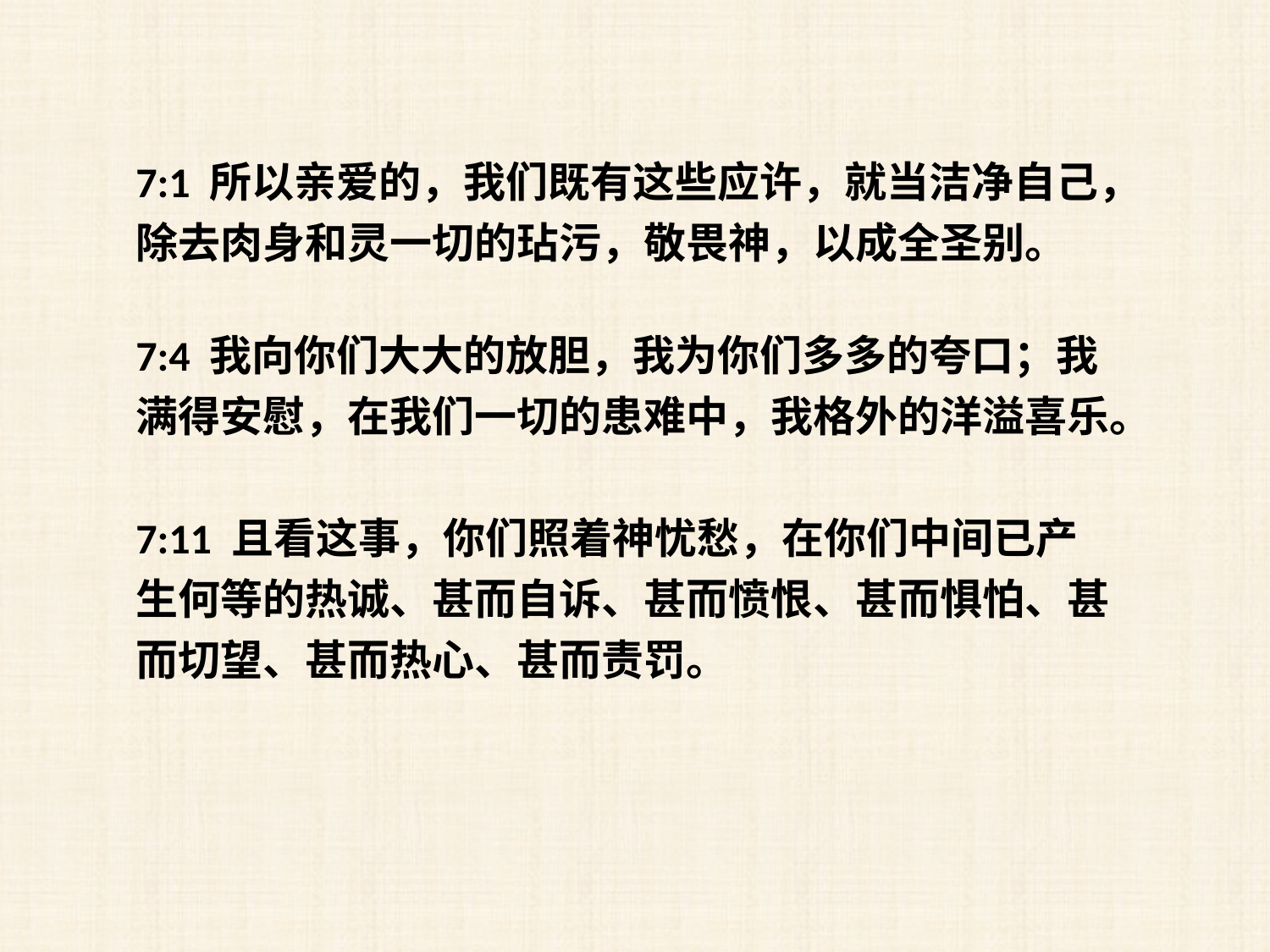

7:1 所以亲爱的，我们既有这些应许，就当洁净自己，除去肉身和灵一切的玷污，敬畏神，以成全圣别。
7:4 我向你们大大的放胆，我为你们多多的夸口；我满得安慰，在我们一切的患难中，我格外的洋溢喜乐。
7:11 且看这事，你们照着神忧愁，在你们中间已产生何等的热诚、甚而自诉、甚而愤恨、甚而惧怕、甚而切望、甚而热心、甚而责罚。